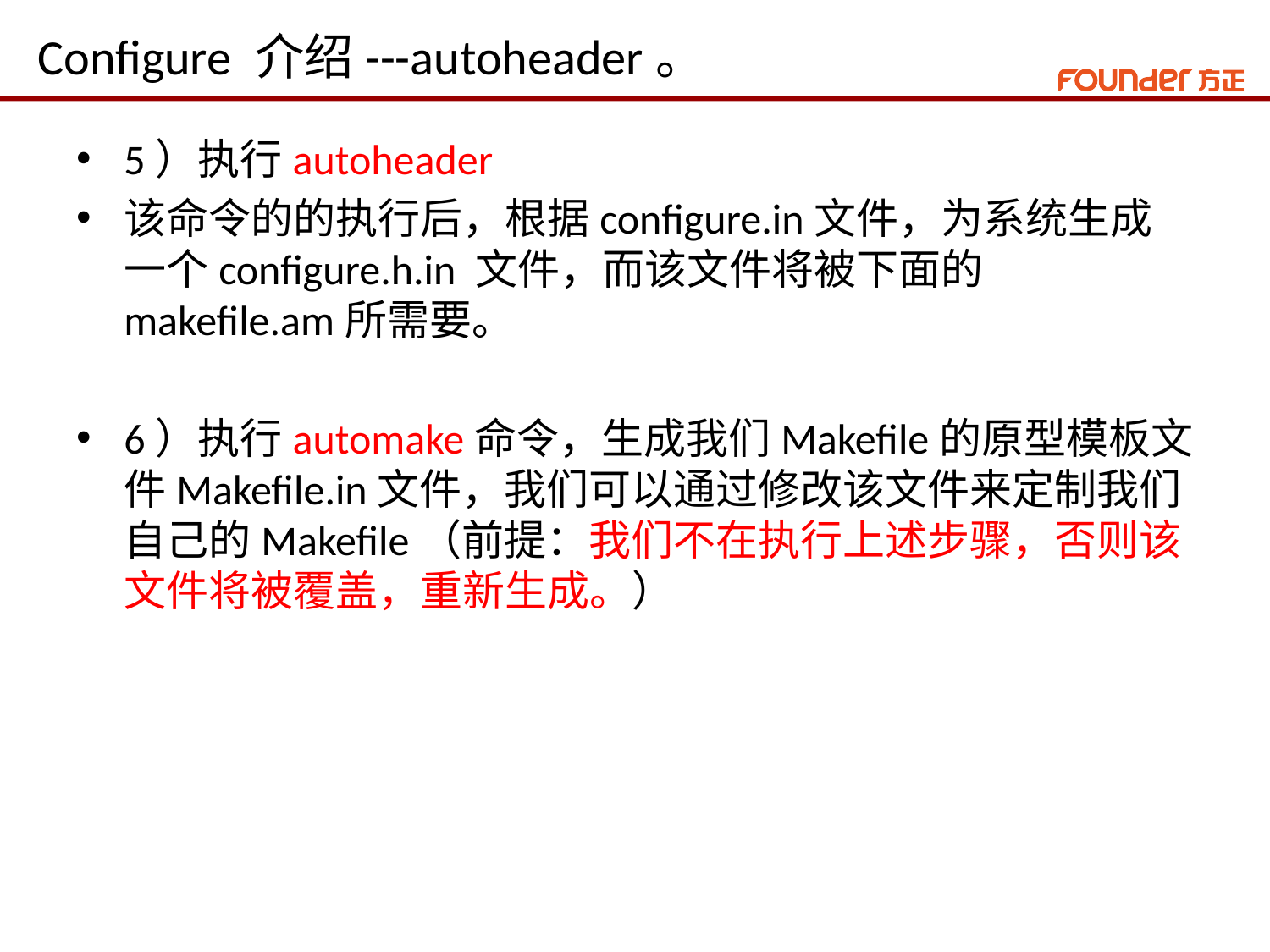

# Configure 介绍---autoheader。
5）执行autoheader
该命令的的执行后，根据configure.in文件，为系统生成一个configure.h.in 文件，而该文件将被下面的makefile.am所需要。

6）执行automake命令，生成我们Makefile的原型模板文件Makefile.in文件，我们可以通过修改该文件来定制我们自己的Makefile（前提：我们不在执行上述步骤，否则该文件将被覆盖，重新生成。）